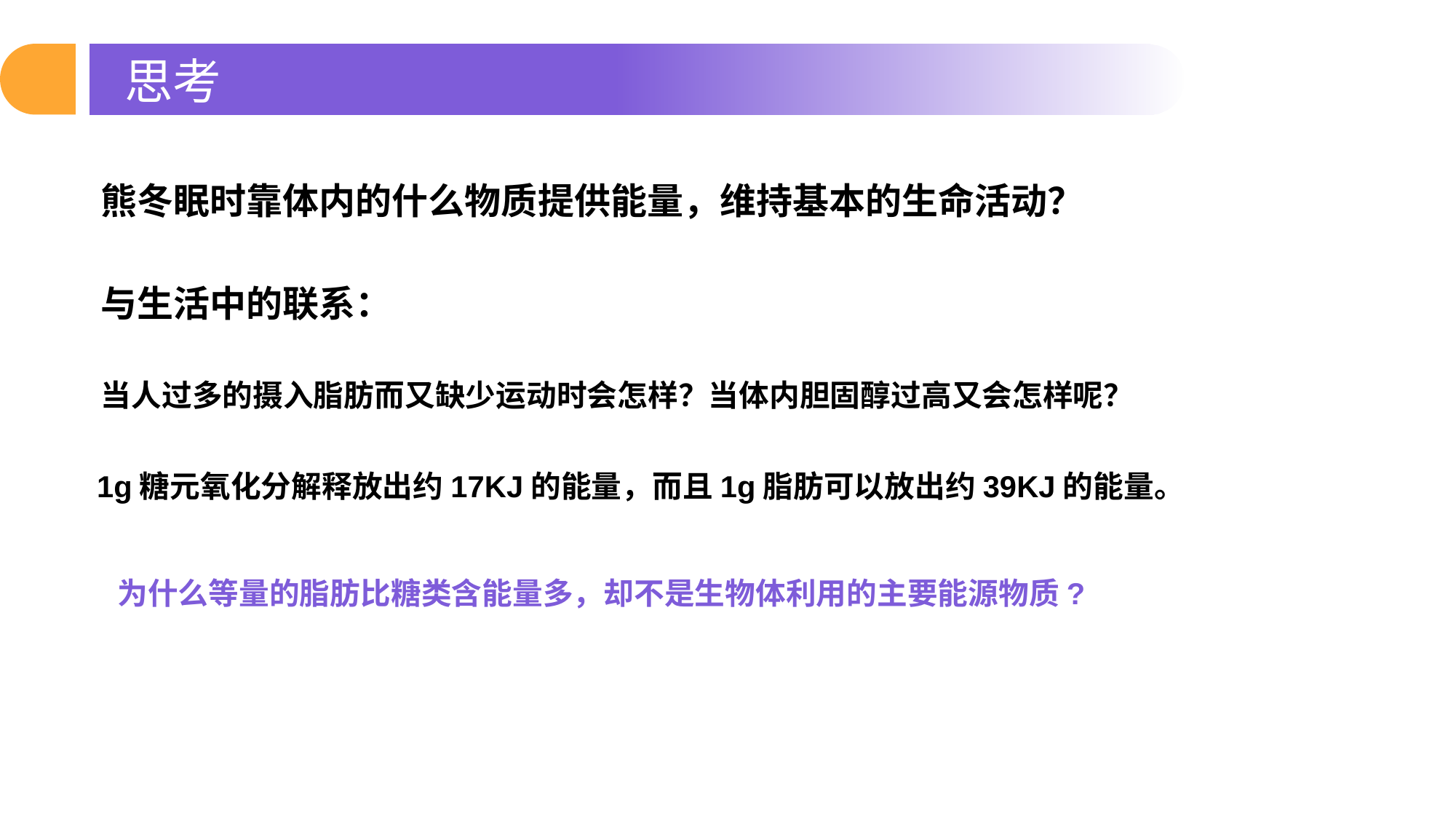

思考
熊冬眠时靠体内的什么物质提供能量，维持基本的生命活动？
与生活中的联系：
当人过多的摄入脂肪而又缺少运动时会怎样？当体内胆固醇过高又会怎样呢？

    1g糖元氧化分解释放出约17KJ的能量，而且1g脂肪可以放出约39KJ的能量。
   为什么等量的脂肪比糖类含能量多，却不是生物体利用的主要能源物质?